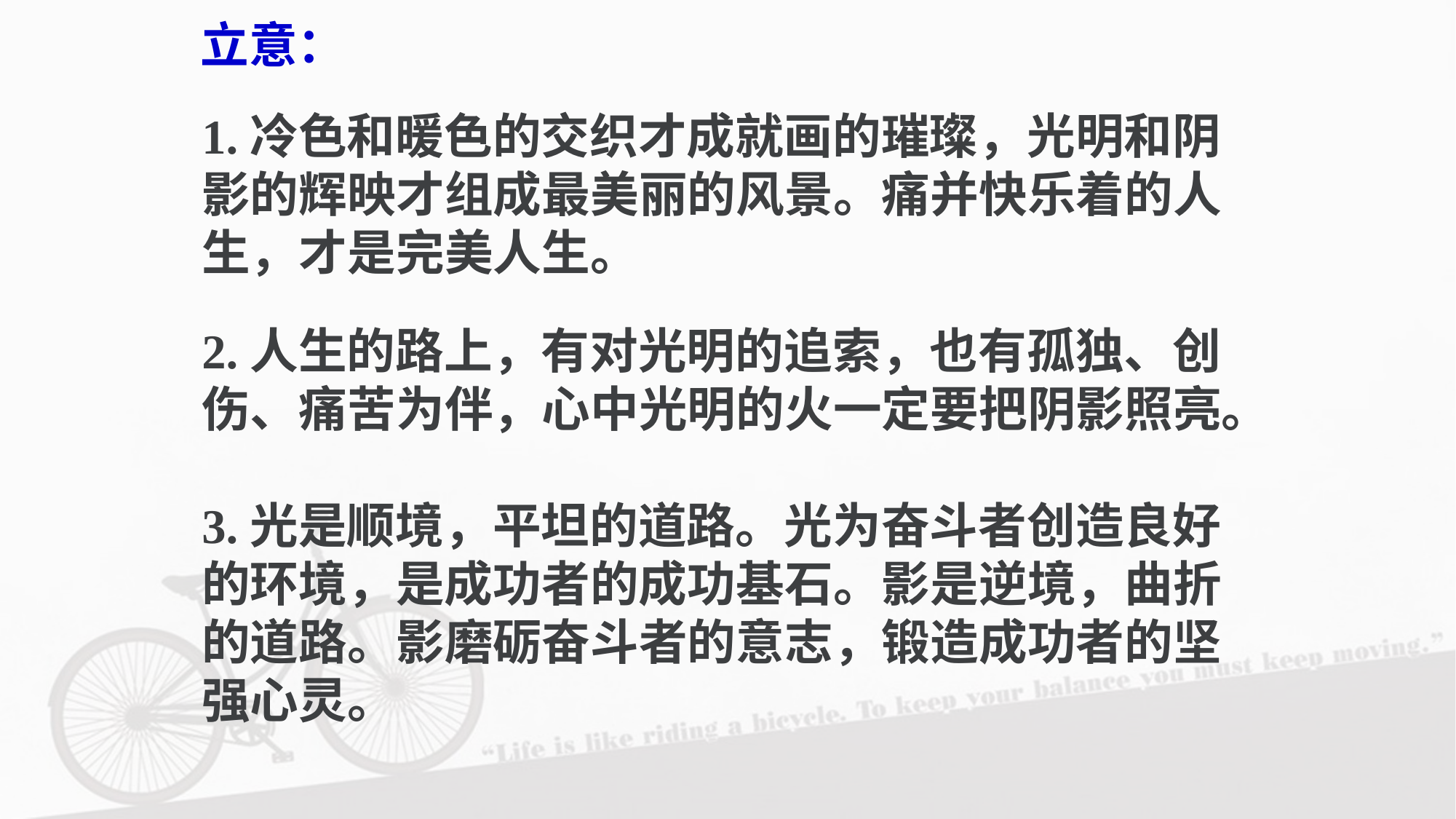

立意：
1.冷色和暖色的交织才成就画的璀璨，光明和阴
影的辉映才组成最美丽的风景。痛并快乐着的人
生，才是完美人生。
2.人生的路上，有对光明的追索，也有孤独、创
伤、痛苦为伴，心中光明的火一定要把阴影照亮。
3.光是顺境，平坦的道路。光为奋斗者创造良好
的环境，是成功者的成功基石。影是逆境，曲折
的道路。影磨砺奋斗者的意志，锻造成功者的坚
强心灵。